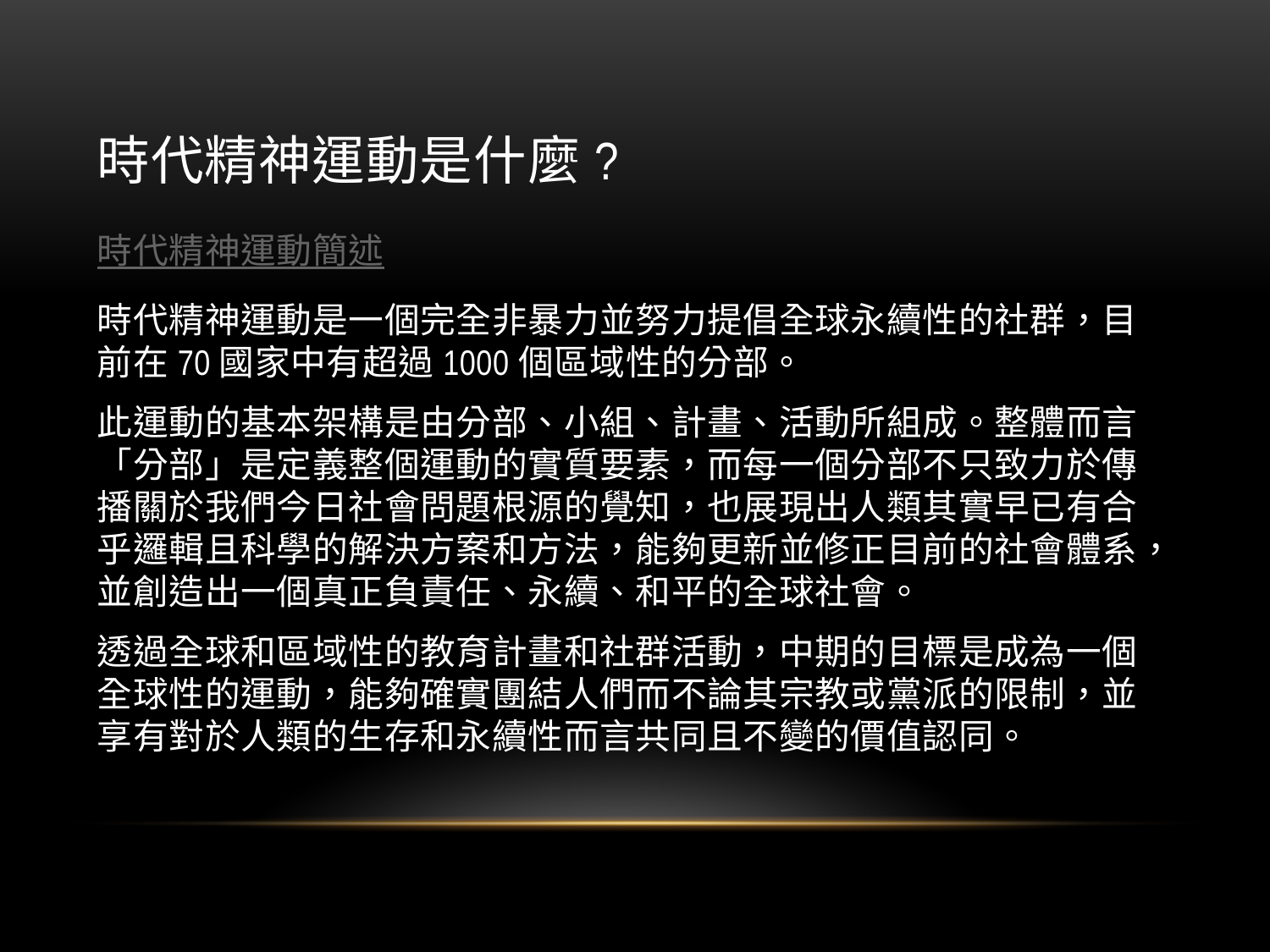

# 時代精神運動是什麼?
時代精神運動簡述
時代精神運動是一個完全非暴力並努力提倡全球永續性的社群，目前在70國家中有超過1000個區域性的分部。
此運動的基本架構是由分部、小組、計畫、活動所組成。整體而言「分部」是定義整個運動的實質要素，而每一個分部不只致力於傳播關於我們今日社會問題根源的覺知，也展現出人類其實早已有合乎邏輯且科學的解決方案和方法，能夠更新並修正目前的社會體系，並創造出一個真正負責任、永續、和平的全球社會。
透過全球和區域性的教育計畫和社群活動，中期的目標是成為一個全球性的運動，能夠確實團結人們而不論其宗教或黨派的限制，並享有對於人類的生存和永續性而言共同且不變的價值認同。